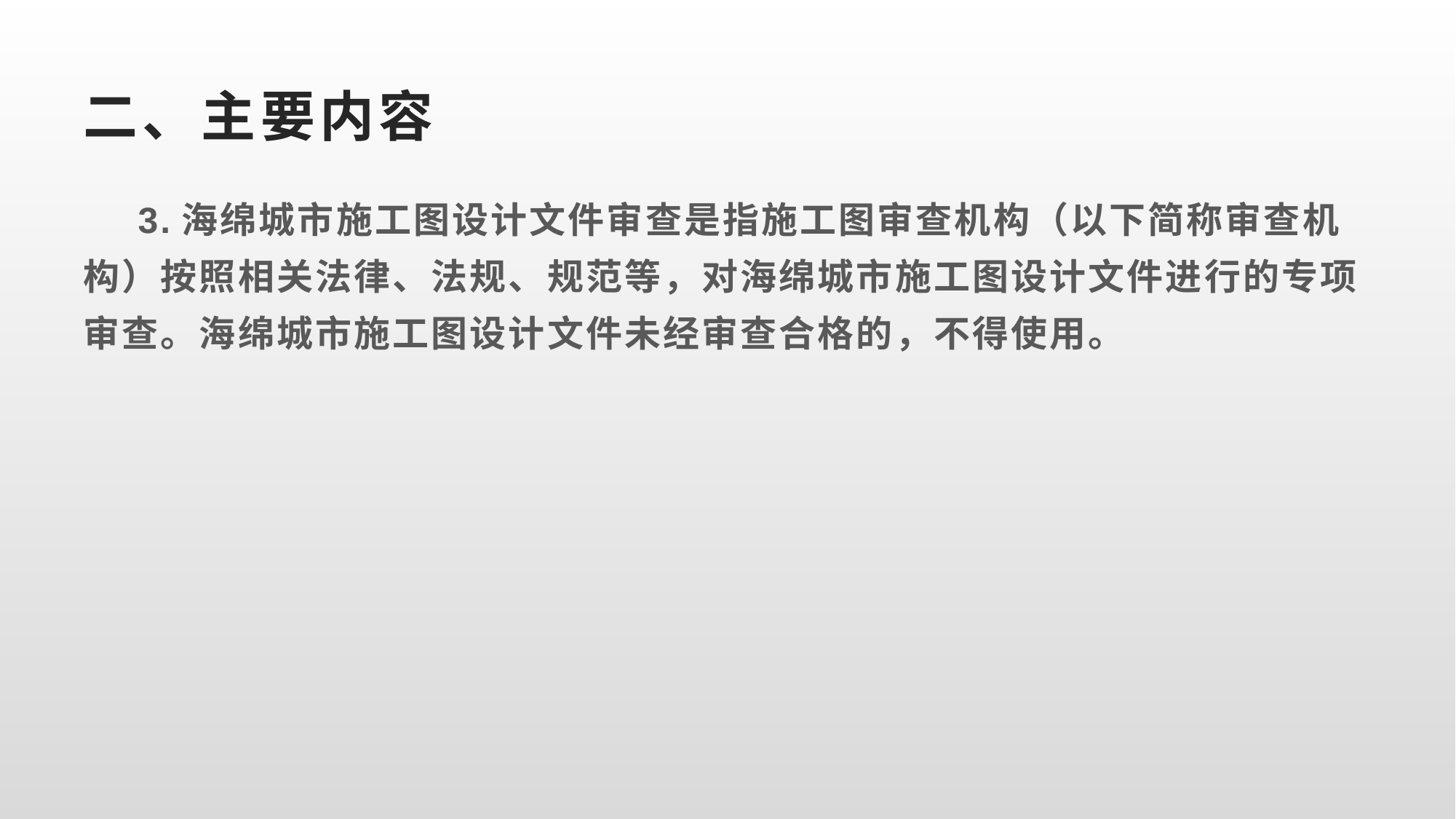

# 二、主要内容
3.海绵城市施工图设计文件审查是指施工图审查机构（以下简称审查机构）按照相关法律、法规、规范等，对海绵城市施工图设计文件进行的专项审查。海绵城市施工图设计文件未经审查合格的，不得使用。